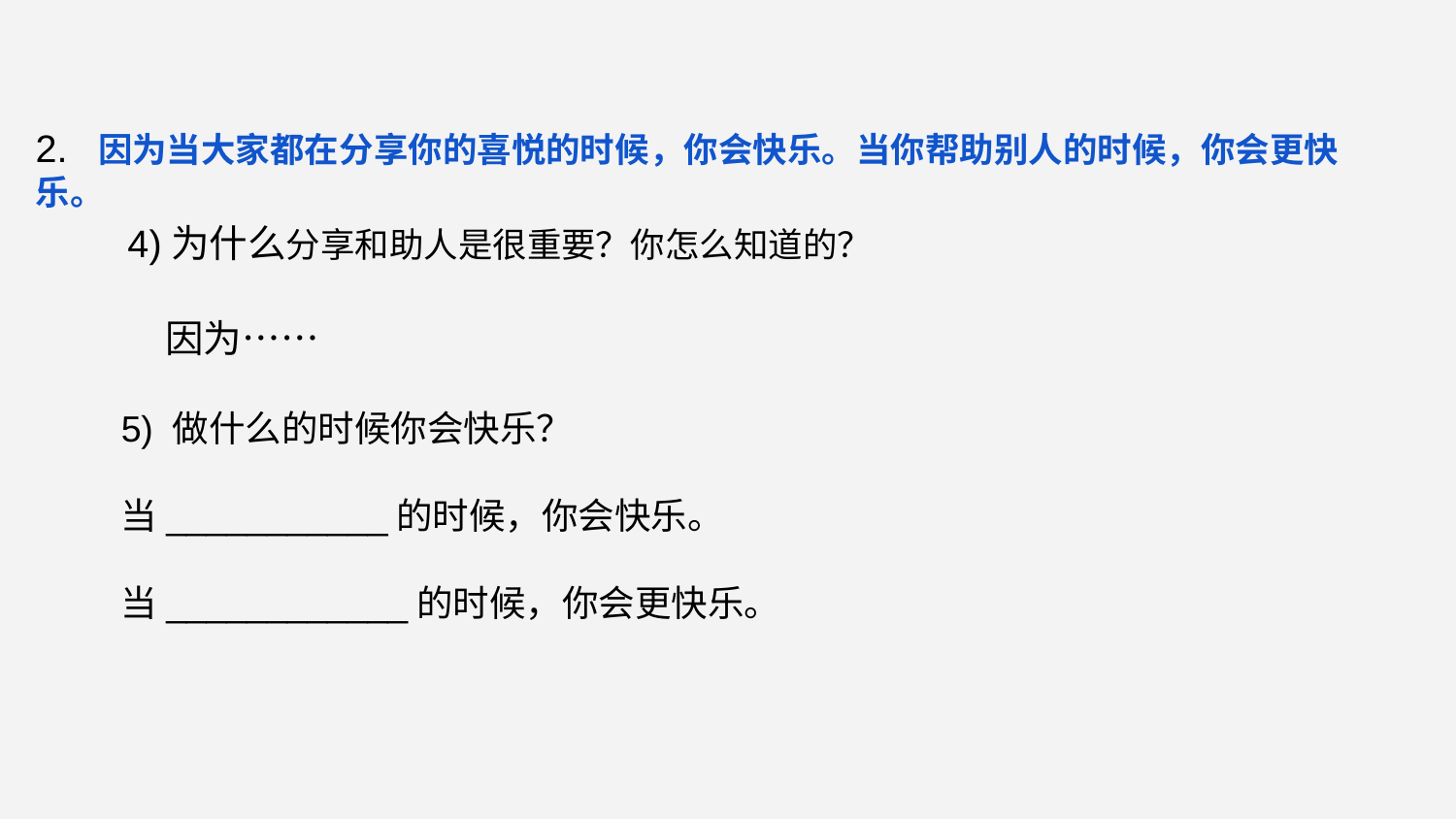

2.  因为当大家都在分享你的喜悦的时候，你会快乐。当你帮助别人的时候，你会更快乐。
4)为什么分享和助人是很重要？你怎么知道的？
因为……
5) 做什么的时候你会快乐？

当___________的时候，你会快乐。

当____________的时候，你会更快乐。